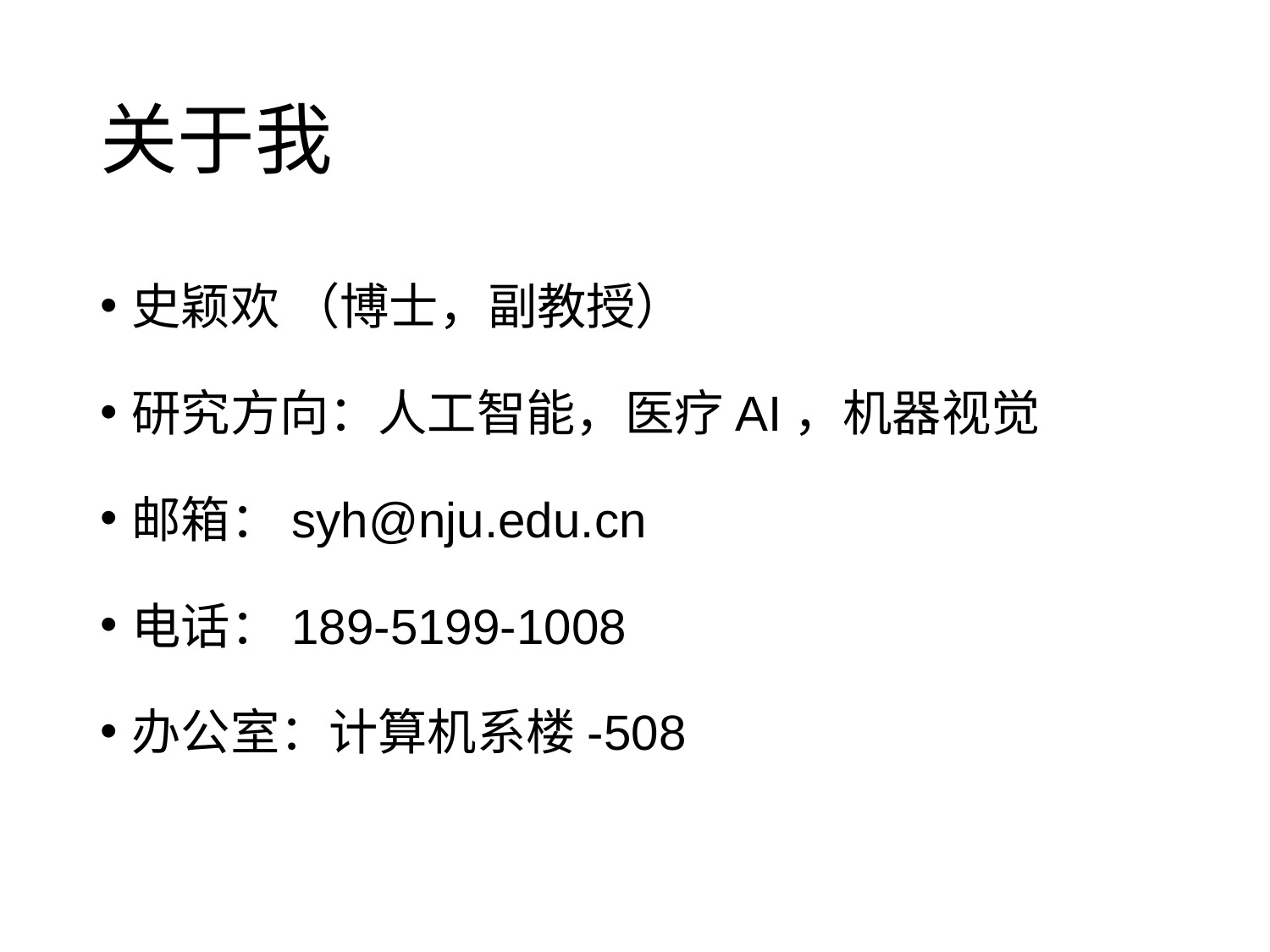

# 关于我
史颖欢 （博士，副教授）
研究方向：人工智能，医疗AI，机器视觉
邮箱：syh@nju.edu.cn
电话：189-5199-1008
办公室：计算机系楼-508